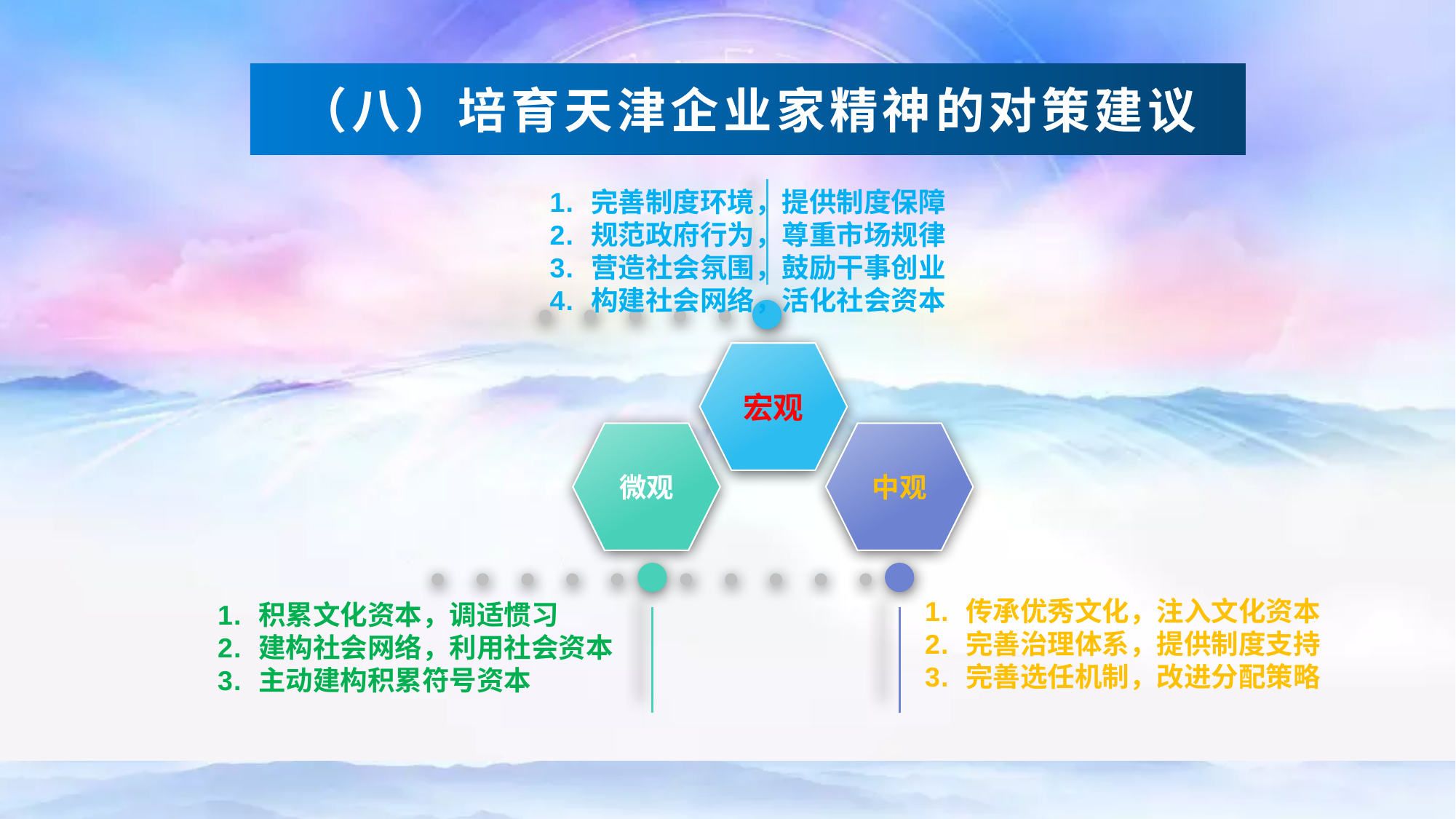

（八）培育天津企业家精神的对策建议
完善制度环境，提供制度保障
规范政府行为，尊重市场规律
营造社会氛围，鼓励干事创业
构建社会网络，活化社会资本

宏观
微观
中观

传承优秀文化，注入文化资本
完善治理体系，提供制度支持
完善选任机制，改进分配策略
积累文化资本，调适惯习
建构社会网络，利用社会资本
主动建构积累符号资本
49